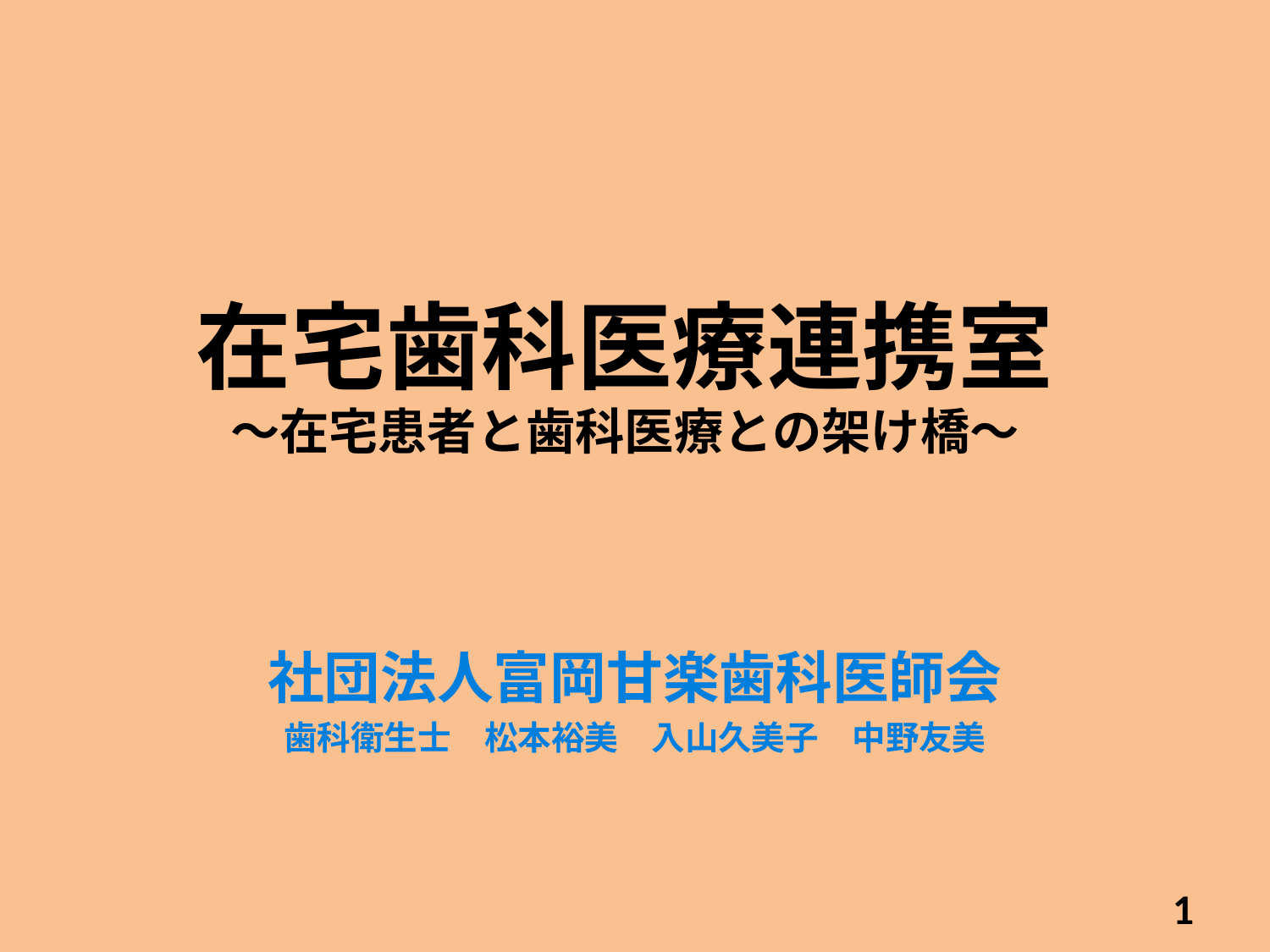

# 在宅歯科医療連携室 ～在宅患者と歯科医療との架け橋～
社団法人富岡甘楽歯科医師会
歯科衛生士　松本裕美　入山久美子　中野友美

1